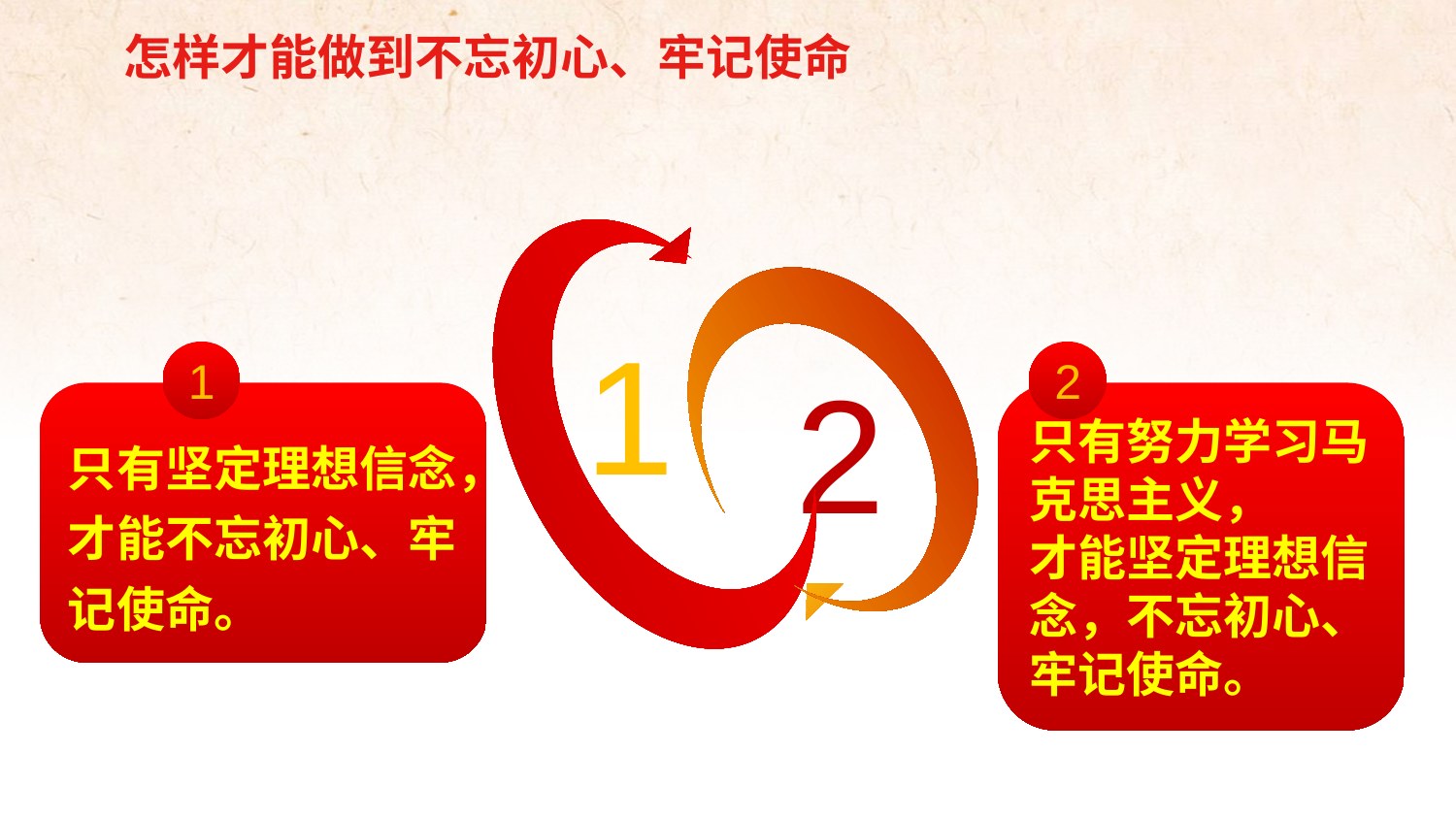

怎样才能做到不忘初心、牢记使命

1
1
2
2
只有坚定理想信念，才能不忘初心、牢记使命。
只有努力学习马克思主义，
才能坚定理想信念，不忘初心、牢记使命。